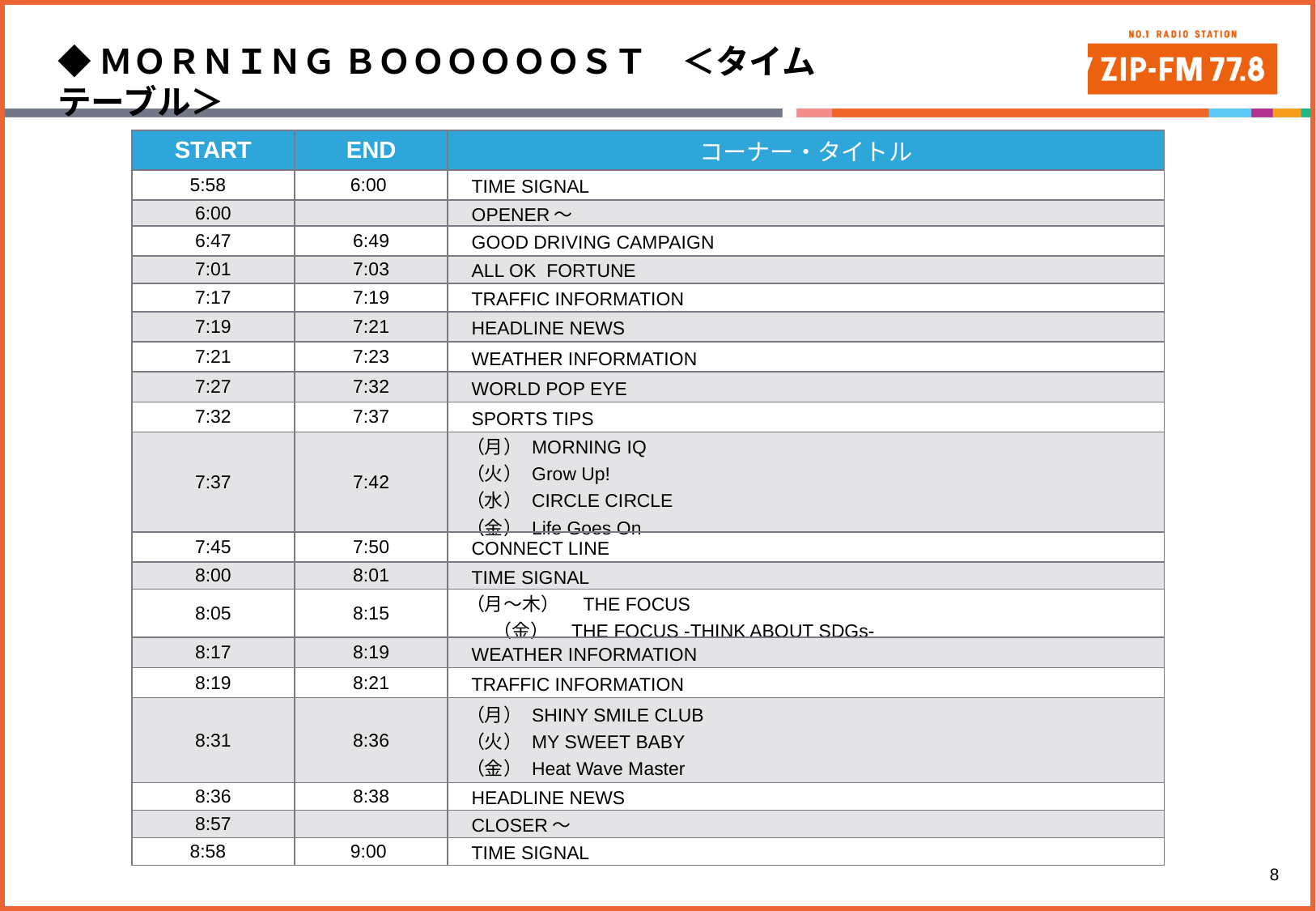

◆ＭＯＲＮＩＮＧ ＢＯＯＯＯＯＯＳＴ　＜タイムテーブル＞
| START | END | コーナー・タイトル |
| --- | --- | --- |
| 5:58 | 6:00 | TIME SIGNAL |
| 6:00 |  | OPENER〜 |
| 6:47 | 6:49 | GOOD DRIVING CAMPAIGN |
| 7:01 | 7:03 | ALL OK FORTUNE |
| 7:17 | 7:19 | TRAFFIC INFORMATION |
| 7:19 | 7:21 | HEADLINE NEWS |
| 7:21 | 7:23 | WEATHER INFORMATION |
| 7:27 | 7:32 | WORLD POP EYE |
| 7:32 | 7:37 | SPORTS TIPS |
| 7:37 | 7:42 | （月） MORNING IQ 　（火） Grow Up! 　（水） CIRCLE CIRCLE 　（金） Life Goes On |
| 7:45 | 7:50 | CONNECT LINE |
| 8:00 | 8:01 | TIME SIGNAL |
| 8:05 | 8:15 | （月～木）　THE FOCUS 　　 （金） THE FOCUS -THINK ABOUT SDGs- |
| 8:17 | 8:19 | WEATHER INFORMATION |
| 8:19 | 8:21 | TRAFFIC INFORMATION |
| 8:31 | 8:36 | （月） SHINY SMILE CLUB 　（火） MY SWEET BABY 　（金） Heat Wave Master |
| 8:36 | 8:38 | HEADLINE NEWS |
| 8:57 |  | CLOSER〜 |
| 8:58 | 9:00 | TIME SIGNAL |